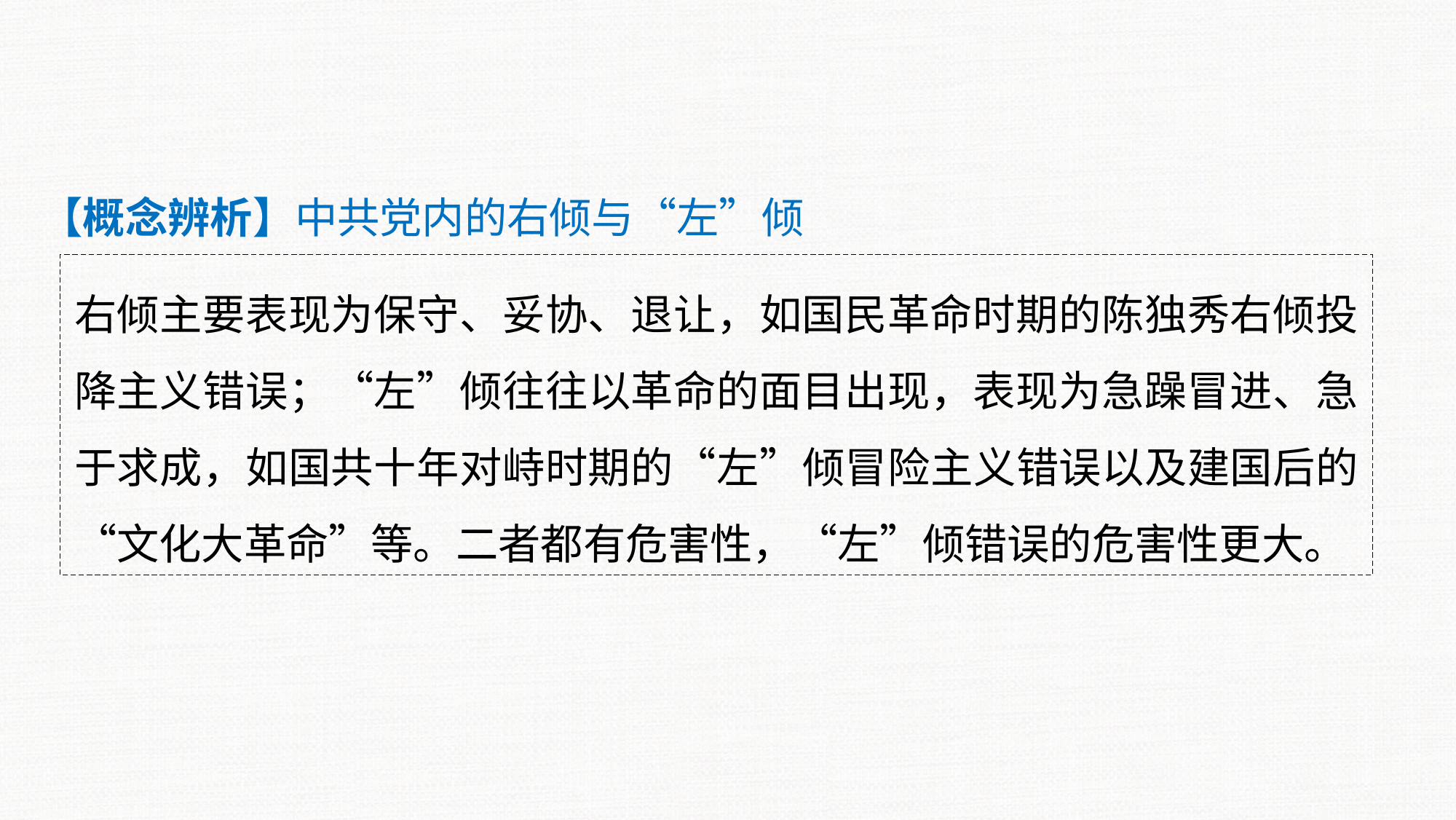

【概念辨析】中共党内的右倾与“左”倾
右倾主要表现为保守、妥协、退让，如国民革命时期的陈独秀右倾投降主义错误；“左”倾往往以革命的面目出现，表现为急躁冒进、急于求成，如国共十年对峙时期的“左”倾冒险主义错误以及建国后的“文化大革命”等。二者都有危害性，“左”倾错误的危害性更大。